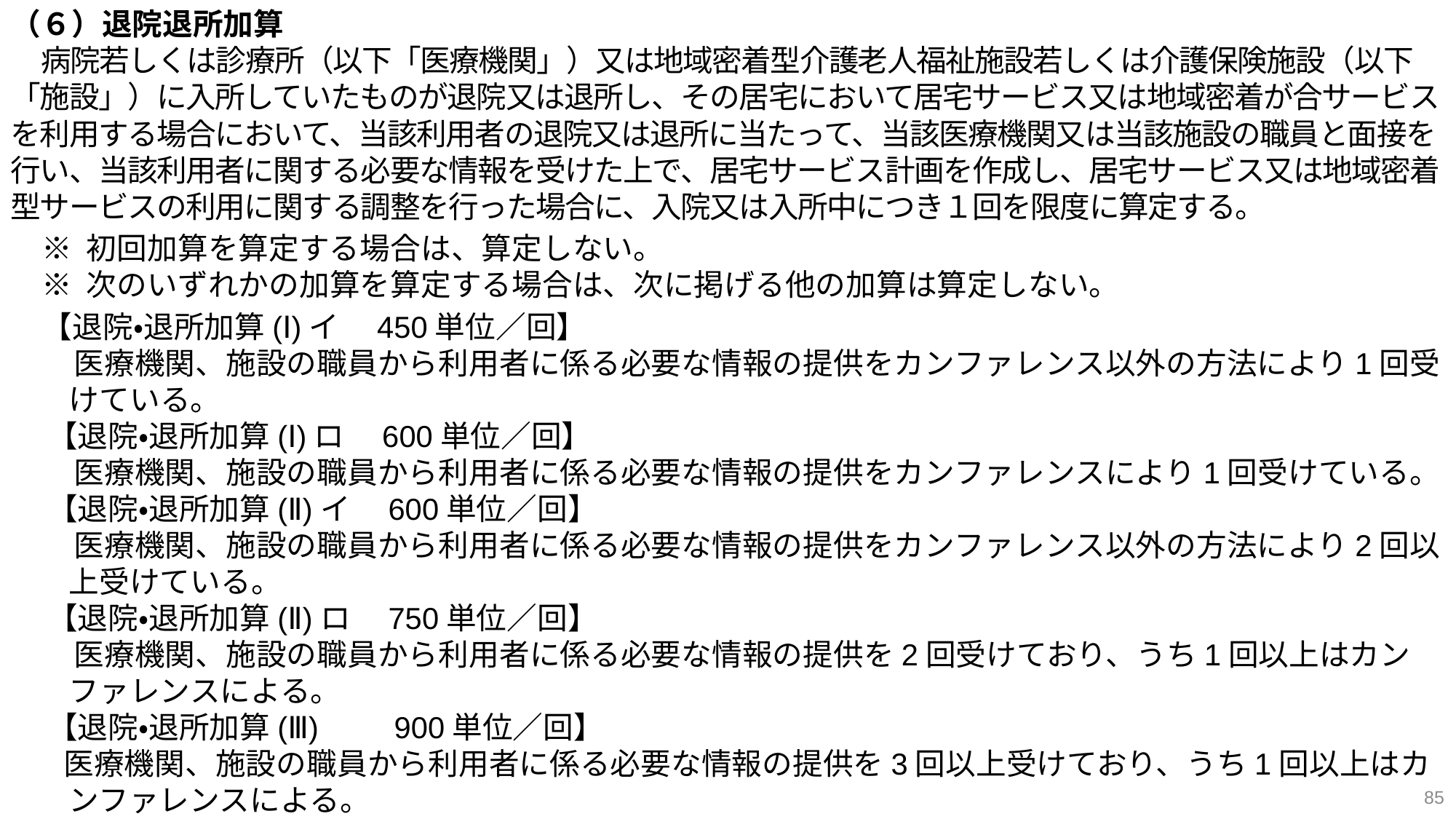

（６）退院退所加算
　病院若しくは診療所（以下「医療機関」）又は地域密着型介護老人福祉施設若しくは介護保険施設（以下「施設」）に入所していたものが退院又は退所し、その居宅において居宅サービス又は地域密着が合サービスを利用する場合において、当該利用者の退院又は退所に当たって、当該医療機関又は当該施設の職員と面接を行い、当該利用者に関する必要な情報を受けた上で、居宅サービス計画を作成し、居宅サービス又は地域密着型サービスの利用に関する調整を行った場合に、入院又は入所中につき１回を限度に算定する。

※ 初回加算を算定する場合は、算定しない。
※ 次のいずれかの加算を算定する場合は、次に掲げる他の加算は算定しない。

【退院・退所加算(Ⅰ)イ　450単位／回】
医療機関、施設の職員から利用者に係る必要な情報の提供をカンファレンス以外の方法により1回受けている。
【退院・退所加算(Ⅰ)ロ　600単位／回】
医療機関、施設の職員から利用者に係る必要な情報の提供をカンファレンスにより1回受けている。
【退院・退所加算(Ⅱ)イ　600単位／回】
医療機関、施設の職員から利用者に係る必要な情報の提供をカンファレンス以外の方法により2回以上受けている。
【退院・退所加算(Ⅱ)ロ　750単位／回】
医療機関、施設の職員から利用者に係る必要な情報の提供を2回受けており、うち1回以上はカンファレンスによる。
【退院・退所加算(Ⅲ)　　900単位／回】
医療機関、施設の職員から利用者に係る必要な情報の提供を3回以上受けており、うち1回以上はカンファレンスによる。

85